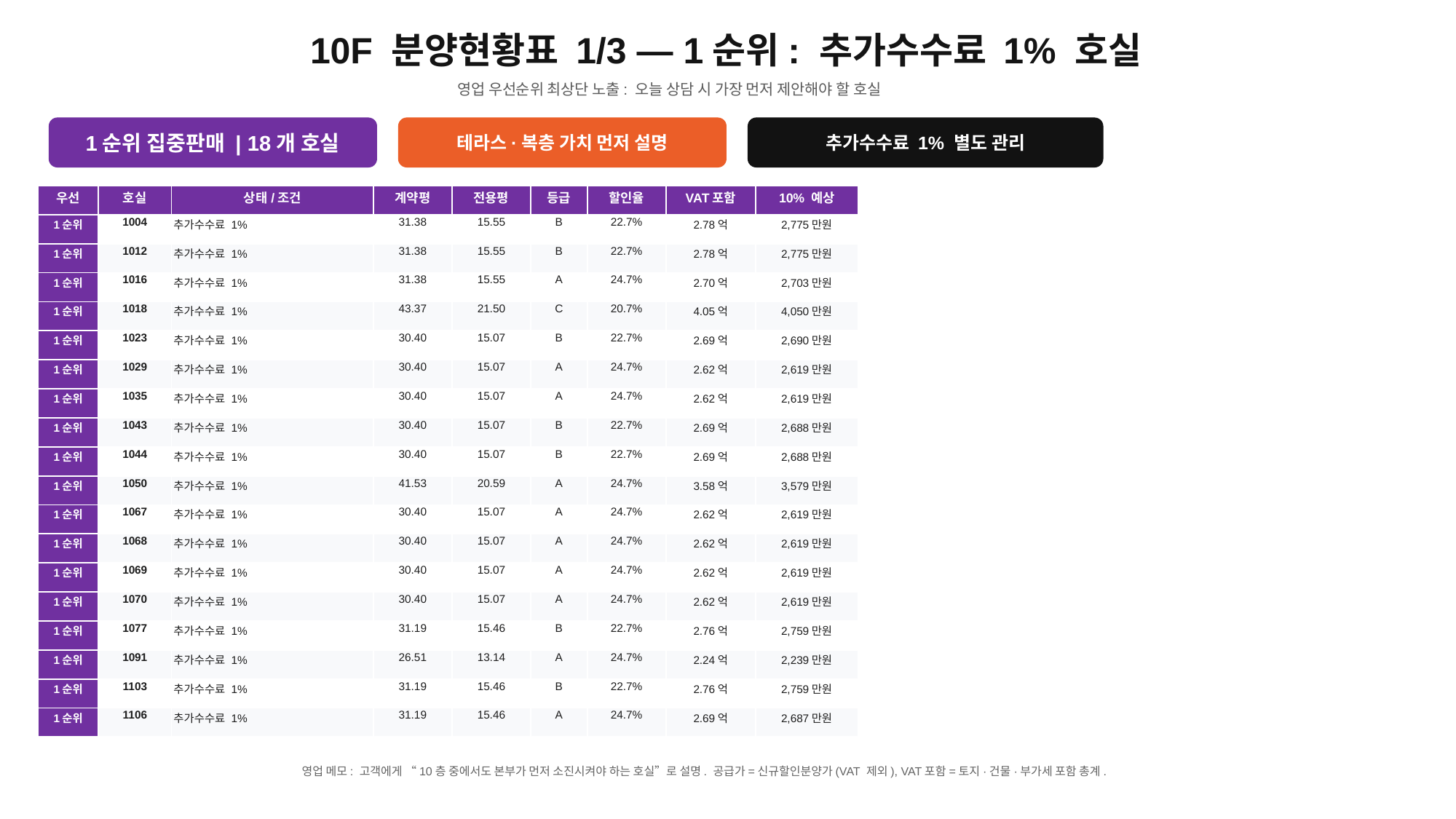

10F 분양현황표 1/3 — 1순위: 추가수수료 1% 호실
영업 우선순위 최상단 노출: 오늘 상담 시 가장 먼저 제안해야 할 호실
1순위 집중판매 | 18개 호실
테라스·복층 가치 먼저 설명
추가수수료 1% 별도 관리
| 우선 | 호실 | 상태/조건 | 계약평 | 전용평 | 등급 | 할인율 | VAT포함 | 10% 예상 |
| --- | --- | --- | --- | --- | --- | --- | --- | --- |
| 1순위 | 1004 | 추가수수료 1% | 31.38 | 15.55 | B | 22.7% | 2.78억 | 2,775만원 |
| 1순위 | 1012 | 추가수수료 1% | 31.38 | 15.55 | B | 22.7% | 2.78억 | 2,775만원 |
| 1순위 | 1016 | 추가수수료 1% | 31.38 | 15.55 | A | 24.7% | 2.70억 | 2,703만원 |
| 1순위 | 1018 | 추가수수료 1% | 43.37 | 21.50 | C | 20.7% | 4.05억 | 4,050만원 |
| 1순위 | 1023 | 추가수수료 1% | 30.40 | 15.07 | B | 22.7% | 2.69억 | 2,690만원 |
| 1순위 | 1029 | 추가수수료 1% | 30.40 | 15.07 | A | 24.7% | 2.62억 | 2,619만원 |
| 1순위 | 1035 | 추가수수료 1% | 30.40 | 15.07 | A | 24.7% | 2.62억 | 2,619만원 |
| 1순위 | 1043 | 추가수수료 1% | 30.40 | 15.07 | B | 22.7% | 2.69억 | 2,688만원 |
| 1순위 | 1044 | 추가수수료 1% | 30.40 | 15.07 | B | 22.7% | 2.69억 | 2,688만원 |
| 1순위 | 1050 | 추가수수료 1% | 41.53 | 20.59 | A | 24.7% | 3.58억 | 3,579만원 |
| 1순위 | 1067 | 추가수수료 1% | 30.40 | 15.07 | A | 24.7% | 2.62억 | 2,619만원 |
| 1순위 | 1068 | 추가수수료 1% | 30.40 | 15.07 | A | 24.7% | 2.62억 | 2,619만원 |
| 1순위 | 1069 | 추가수수료 1% | 30.40 | 15.07 | A | 24.7% | 2.62억 | 2,619만원 |
| 1순위 | 1070 | 추가수수료 1% | 30.40 | 15.07 | A | 24.7% | 2.62억 | 2,619만원 |
| 1순위 | 1077 | 추가수수료 1% | 31.19 | 15.46 | B | 22.7% | 2.76억 | 2,759만원 |
| 1순위 | 1091 | 추가수수료 1% | 26.51 | 13.14 | A | 24.7% | 2.24억 | 2,239만원 |
| 1순위 | 1103 | 추가수수료 1% | 31.19 | 15.46 | B | 22.7% | 2.76억 | 2,759만원 |
| 1순위 | 1106 | 추가수수료 1% | 31.19 | 15.46 | A | 24.7% | 2.69억 | 2,687만원 |
영업 메모: 고객에게 “10층 중에서도 본부가 먼저 소진시켜야 하는 호실”로 설명. 공급가=신규할인분양가(VAT 제외), VAT포함=토지·건물·부가세 포함 총계.